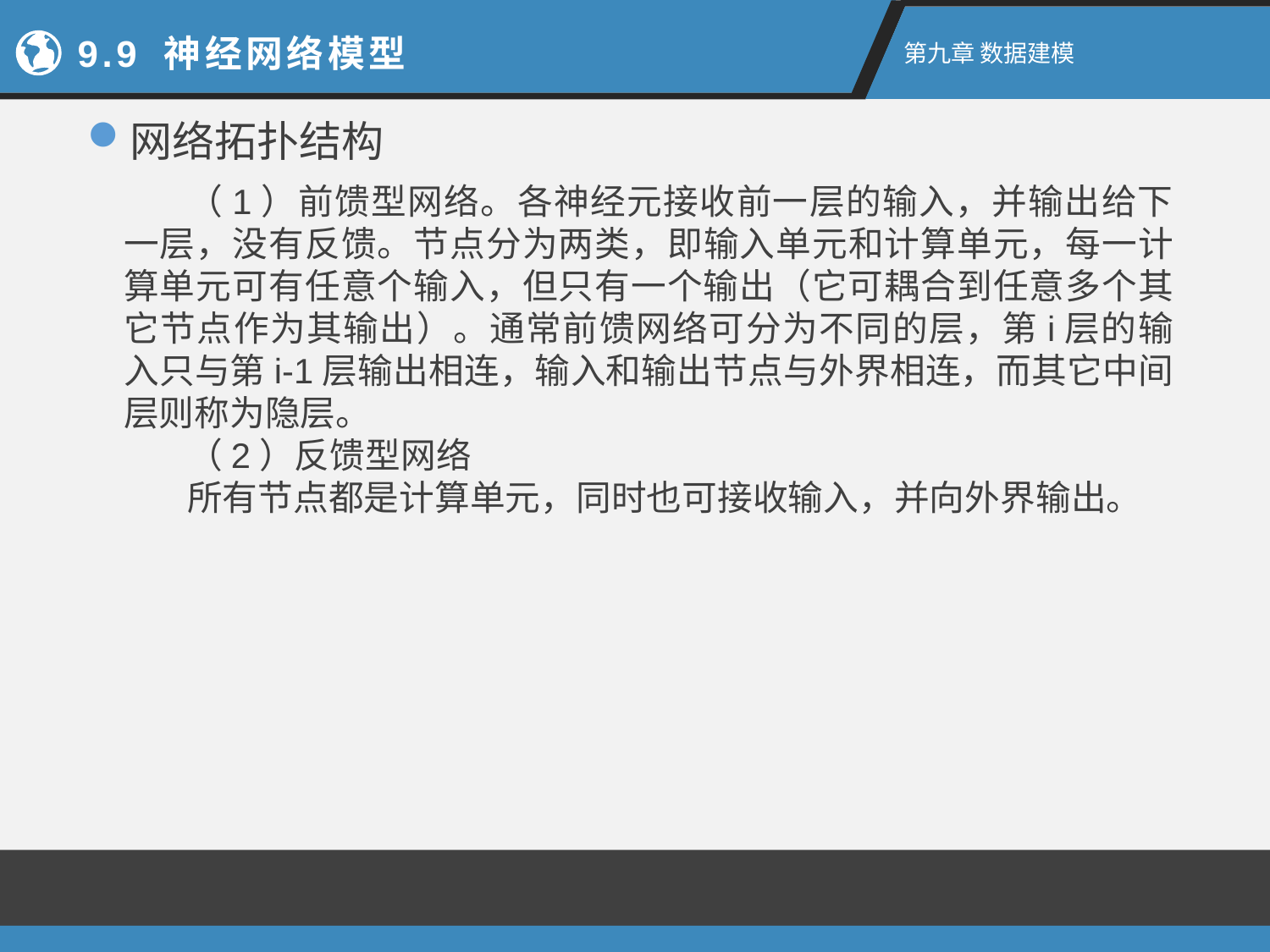

9.9 神经网络模型

第九章 数据建模
网络拓扑结构
（1）前馈型网络。各神经元接收前一层的输入，并输出给下一层，没有反馈。节点分为两类，即输入单元和计算单元，每一计算单元可有任意个输入，但只有一个输出（它可耦合到任意多个其它节点作为其输出）。通常前馈网络可分为不同的层，第i层的输入只与第i-1层输出相连，输入和输出节点与外界相连，而其它中间层则称为隐层。
（2）反馈型网络
所有节点都是计算单元，同时也可接收输入，并向外界输出。